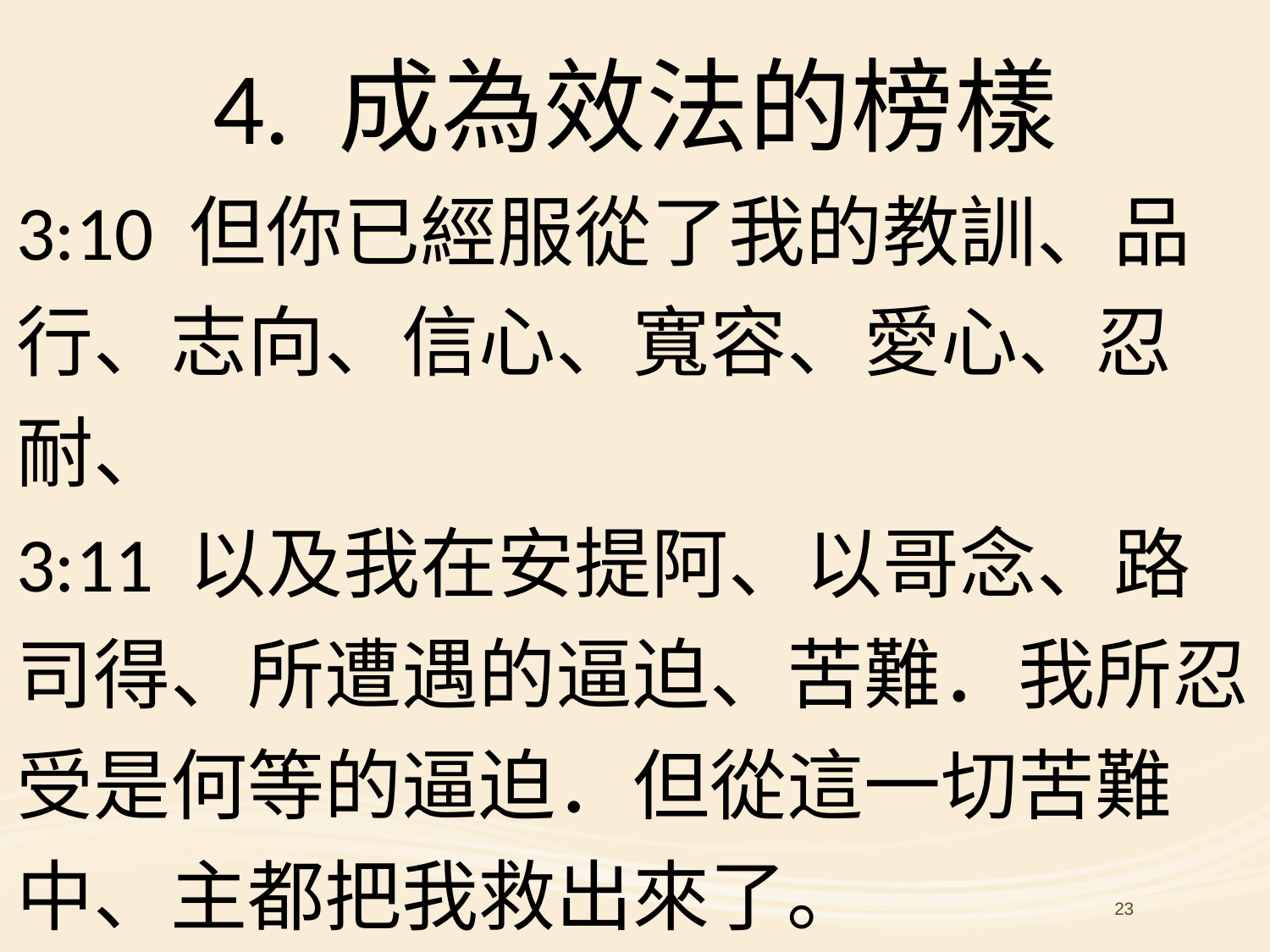

#
4. 成為效法的榜樣
3:10 但你已經服從了我的教訓、品行、志向、信心、寬容、愛心、忍耐、
3:11 以及我在安提阿、以哥念、路司得、所遭遇的逼迫、苦難．我所忍受是何等的逼迫．但從這一切苦難中、主都把我救出來了。
23